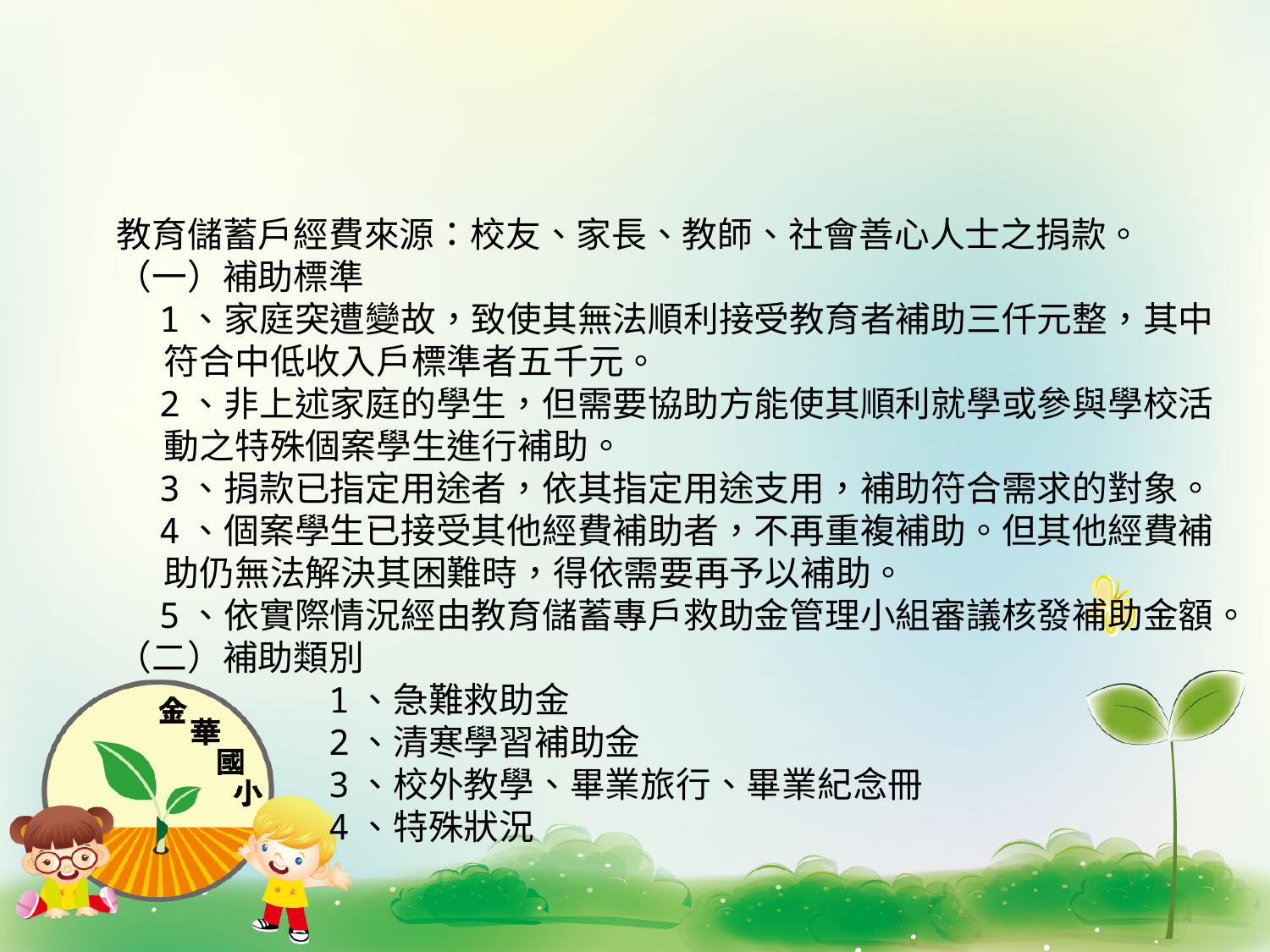

#
教育儲蓄戶經費來源：校友、家長、教師、社會善心人士之捐款。
（一）補助標準
  1、家庭突遭變故，致使其無法順利接受教育者補助三仟元整，其中
     符合中低收入戶標準者五千元。
  2、非上述家庭的學生，但需要協助方能使其順利就學或參與學校活
     動之特殊個案學生進行補助。
  3、捐款已指定用途者，依其指定用途支用，補助符合需求的對象。
  4、個案學生已接受其他經費補助者，不再重複補助。但其他經費補
     助仍無法解決其困難時，得依需要再予以補助。
  5、依實際情況經由教育儲蓄專戶救助金管理小組審議核發補助金額。
（二）補助類別
          1、急難救助金
          2、清寒學習補助金
          3、校外教學、畢業旅行、畢業紀念冊
          4、特殊狀況